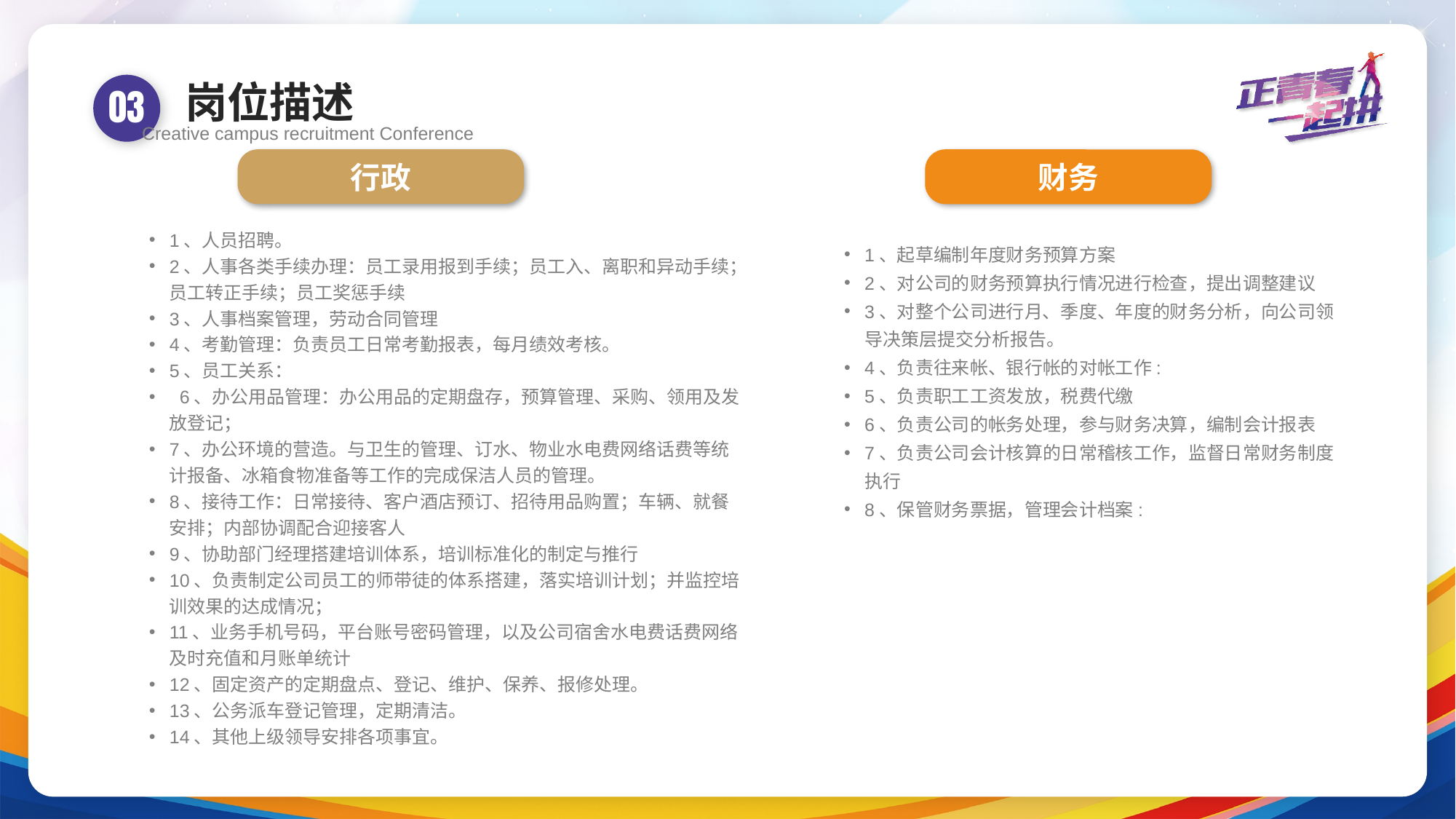

岗位描述
Creative campus recruitment Conference
03
行政
财务
1、人员招聘。
2、人事各类手续办理：员工录用报到手续；员工入、离职和异动手续；员工转正手续；员工奖惩手续
3、人事档案管理，劳动合同管理
4、考勤管理：负责员工日常考勤报表，每月绩效考核。
5、员工关系：
  6、办公用品管理：办公用品的定期盘存，预算管理、采购、领用及发放登记；
7、办公环境的营造。与卫生的管理、订水、物业水电费网络话费等统计报备、冰箱食物准备等工作的完成保洁人员的管理。
8、接待工作：日常接待、客户酒店预订、招待用品购置；车辆、就餐安排；内部协调配合迎接客人
9、协助部门经理搭建培训体系，培训标准化的制定与推行
10、负责制定公司员工的师带徒的体系搭建，落实培训计划；并监控培训效果的达成情况；
11、业务手机号码，平台账号密码管理，以及公司宿舍水电费话费网络及时充值和月账单统计
12、固定资产的定期盘点、登记、维护、保养、报修处理。
13、公务派车登记管理，定期清洁。
14、其他上级领导安排各项事宜。
1、起草编制年度财务预算方案
2、对公司的财务预算执行情况进行检查，提出调整建议
3、对整个公司进行月、季度、年度的财务分析，向公司领导决策层提交分析报告。
4、负责往来帐、银行帐的对帐工作:
5、负责职工工资发放，税费代缴
6、负责公司的帐务处理，参与财务决算，编制会计报表
7、负责公司会计核算的日常稽核工作，监督日常财务制度执行
8、保管财务票据，管理会计档案: